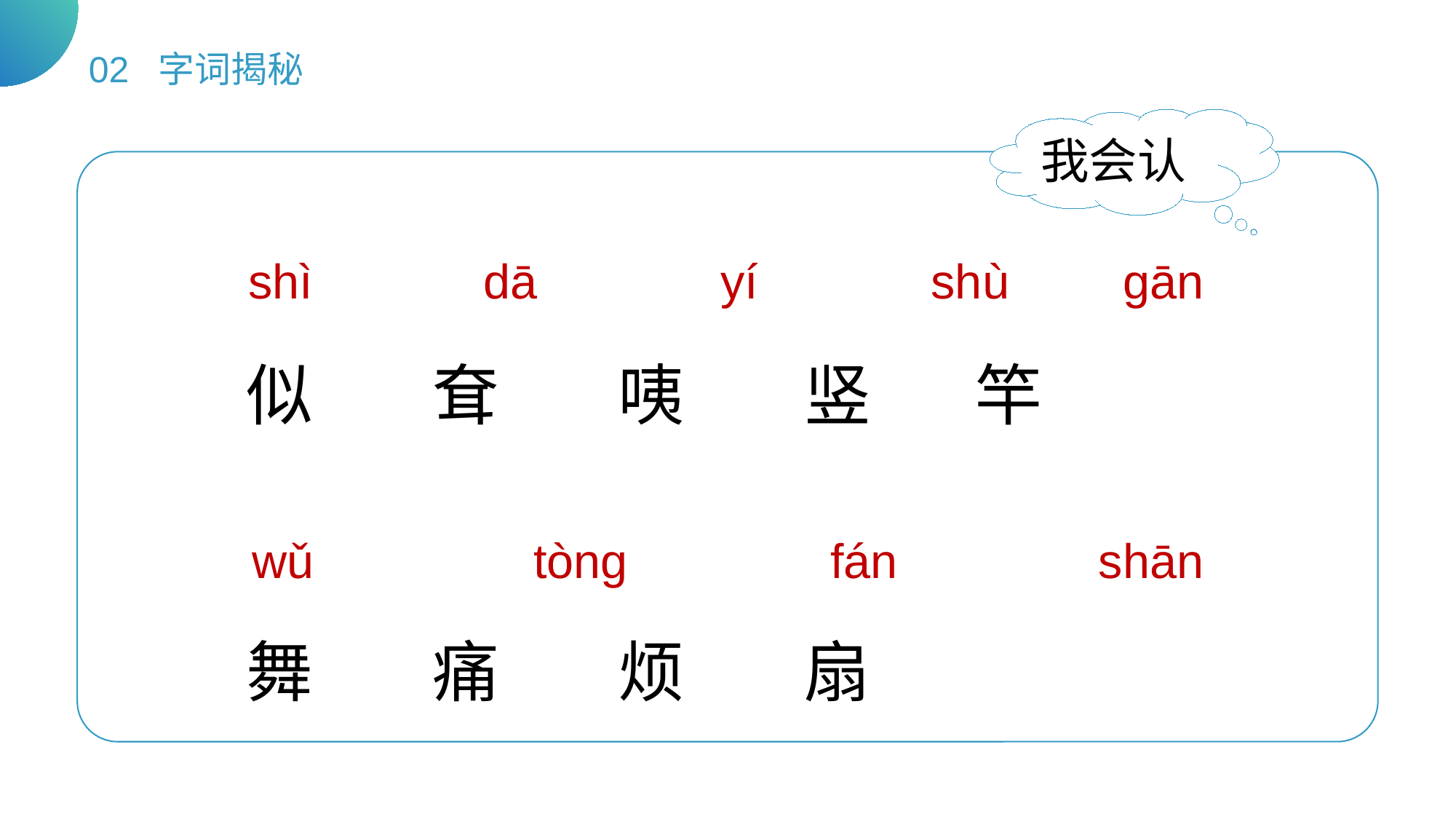

02  字词揭秘
我会认
shì
dā
yí
shù
ɡān
似        耷        咦        竖       竿

舞        痛        烦        扇
wǔ
  tònɡ
 fán
shān